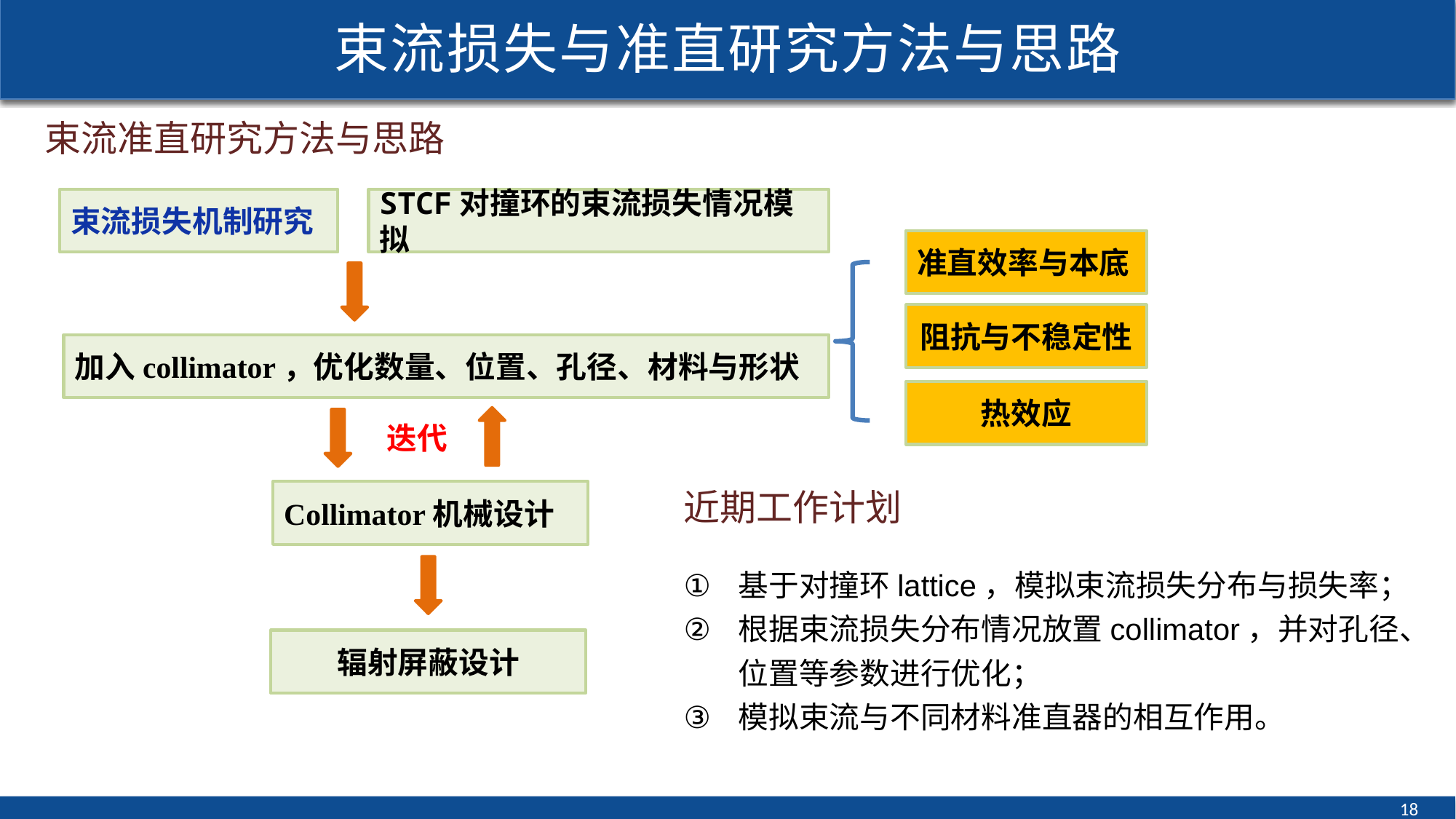

束流损失与准直研究方法与思路
束流准直研究方法与思路
束流损失机制研究
STCF对撞环的束流损失情况模拟
准直效率与本底

阻抗与不稳定性
加入collimator，优化数量、位置、孔径、材料与形状
热效应

迭代
近期工作计划
Collimator机械设计
基于对撞环lattice，模拟束流损失分布与损失率；
根据束流损失分布情况放置collimator，并对孔径、位置等参数进行优化；
模拟束流与不同材料准直器的相互作用。

辐射屏蔽设计